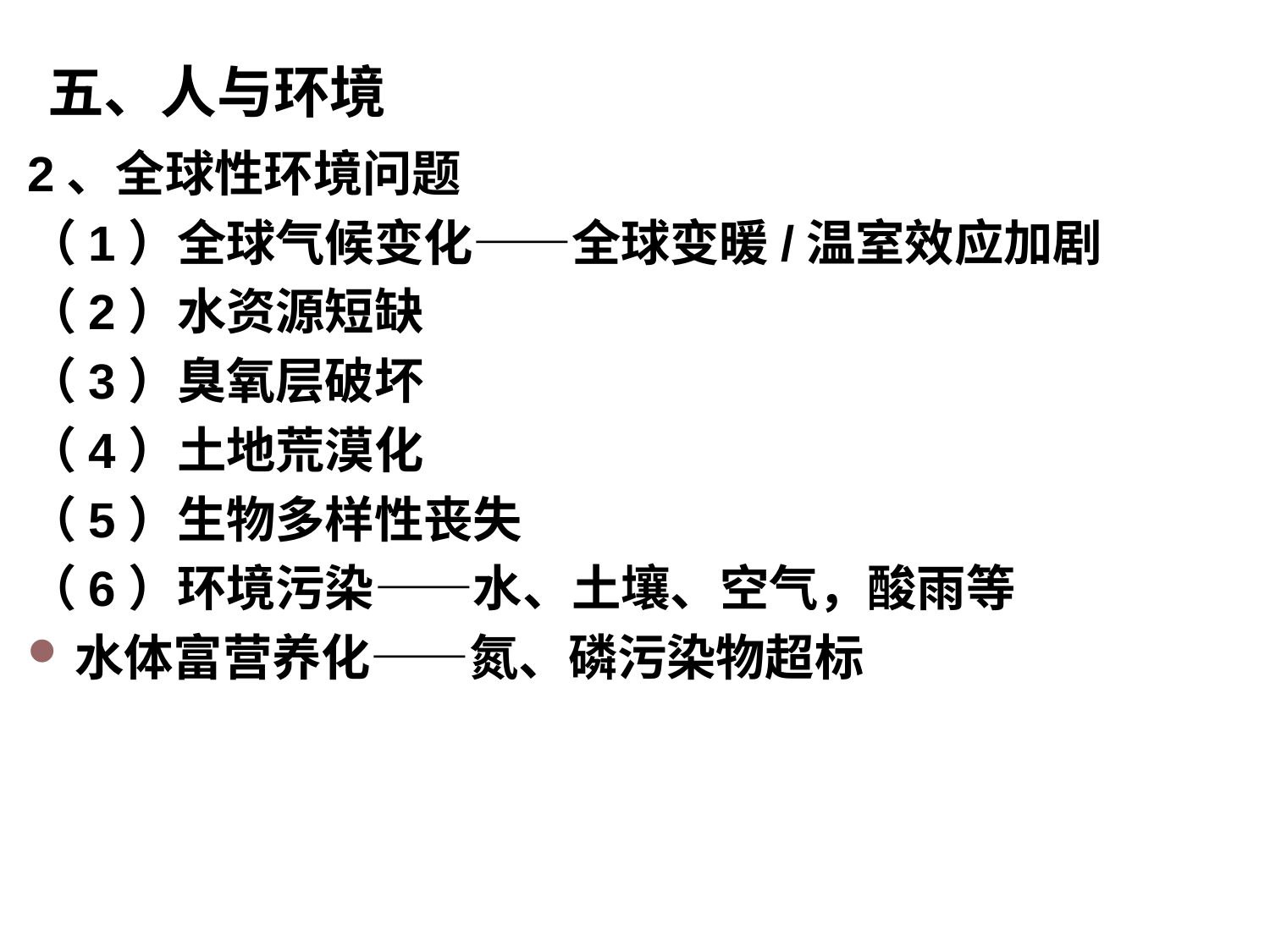

五、人与环境
2、全球性环境问题
（1）全球气候变化——全球变暖/温室效应加剧
（2）水资源短缺
（3）臭氧层破坏
（4）土地荒漠化
（5）生物多样性丧失
（6）环境污染——水、土壤、空气，酸雨等
水体富营养化——氮、磷污染物超标